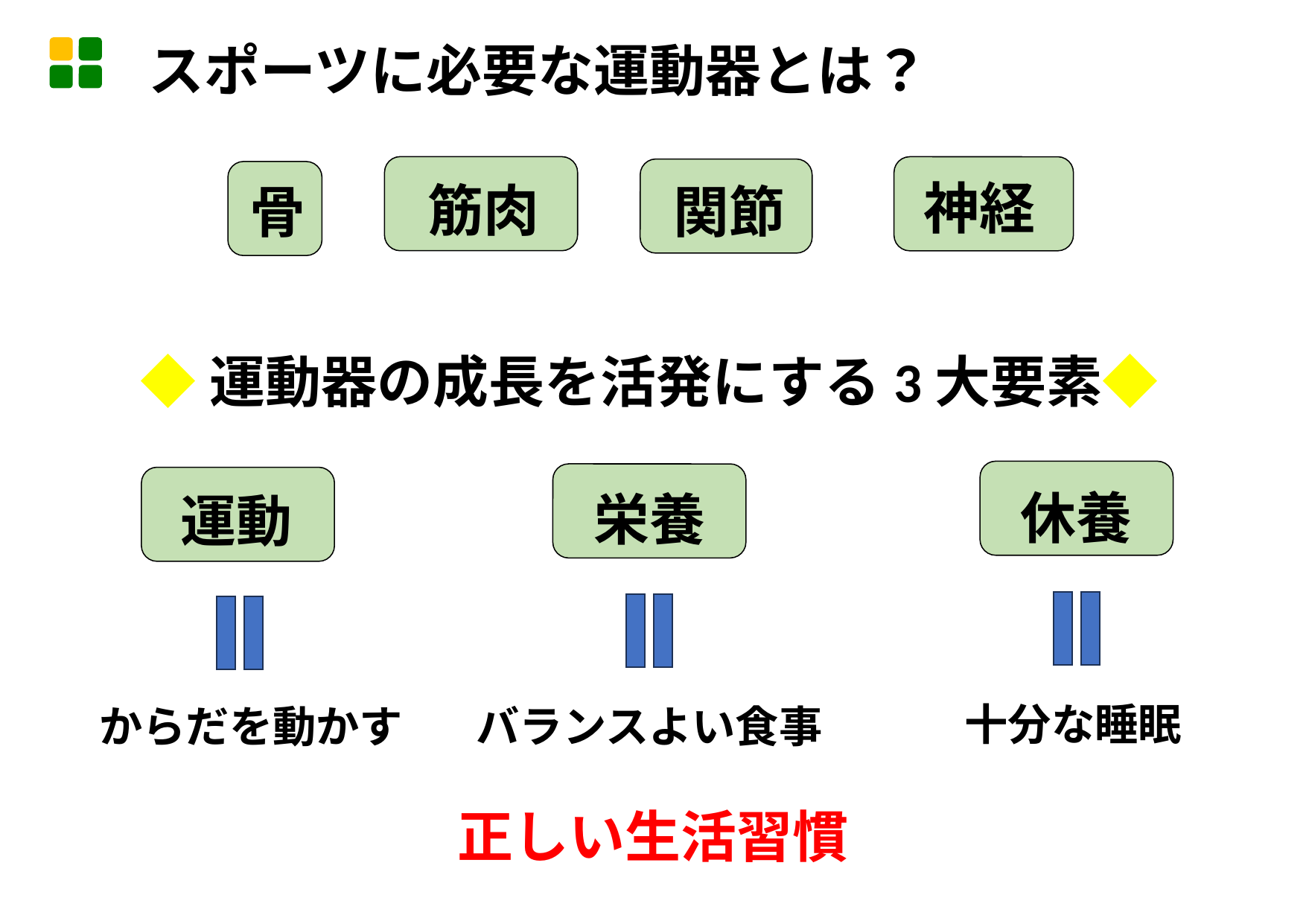

スポーツに必要な運動器とは？

神経
筋肉
関節
骨
◆運動器の成長を活発にする3大要素◆

休養
栄養
運動

十分な睡眠
バランスよい食事
からだを動かす
正しい生活習慣